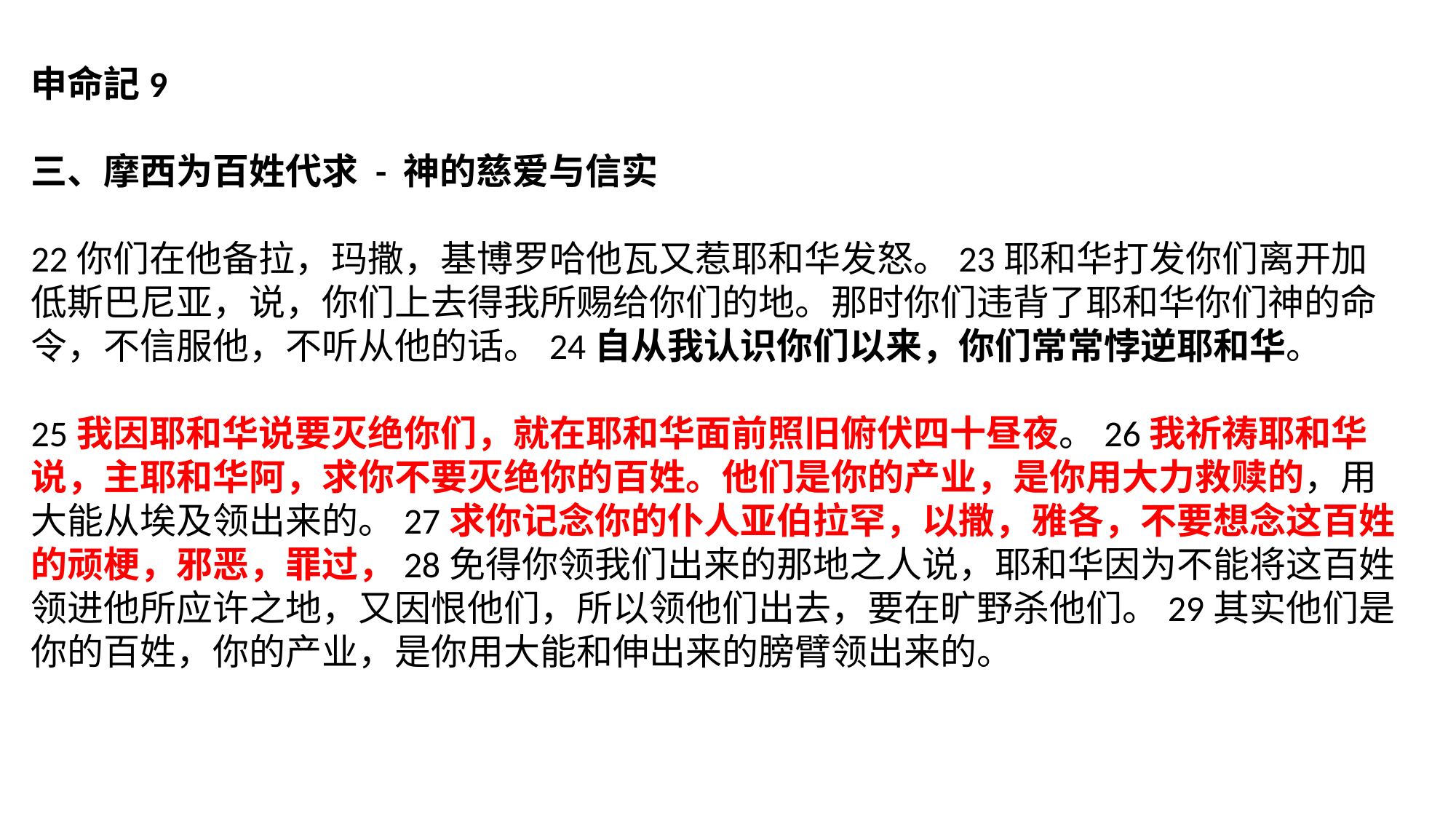

申命記9

三、摩西为百姓代求 - 神的慈爱与信实

22你们在他备拉，玛撒，基博罗哈他瓦又惹耶和华发怒。23耶和华打发你们离开加低斯巴尼亚，说，你们上去得我所赐给你们的地。那时你们违背了耶和华你们神的命令，不信服他，不听从他的话。24自从我认识你们以来，你们常常悖逆耶和华。

25我因耶和华说要灭绝你们，就在耶和华面前照旧俯伏四十昼夜。26我祈祷耶和华说，主耶和华阿，求你不要灭绝你的百姓。他们是你的产业，是你用大力救赎的，用大能从埃及领出来的。27求你记念你的仆人亚伯拉罕，以撒，雅各，不要想念这百姓的顽梗，邪恶，罪过，28免得你领我们出来的那地之人说，耶和华因为不能将这百姓领进他所应许之地，又因恨他们，所以领他们出去，要在旷野杀他们。29其实他们是你的百姓，你的产业，是你用大能和伸出来的膀臂领出来的。